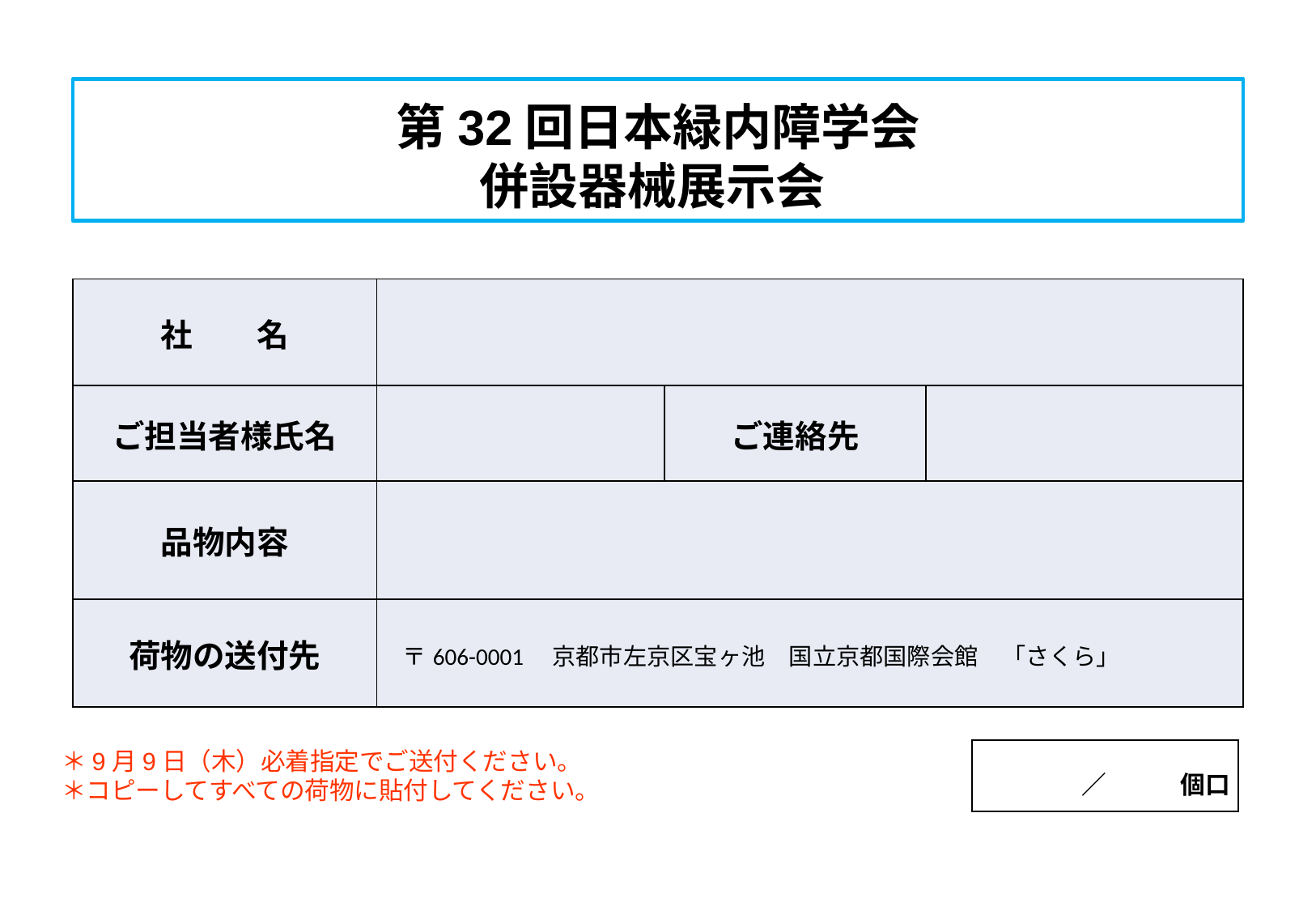

# 第32回日本緑内障学会 併設器械展示会
| 社　　名 |  |  |  |
| --- | --- | --- | --- |
| ご担当者様氏名 |  | ご連絡先 |  |
| 品物内容 |  |  |  |
| 荷物の送付先 | 〒606-0001　京都市左京区宝ヶ池　国立京都国際会館　「さくら」 |  |  |

＊9月9日（木）必着指定でご送付ください。
＊コピーしてすべての荷物に貼付してください。

　　　／　　　個口